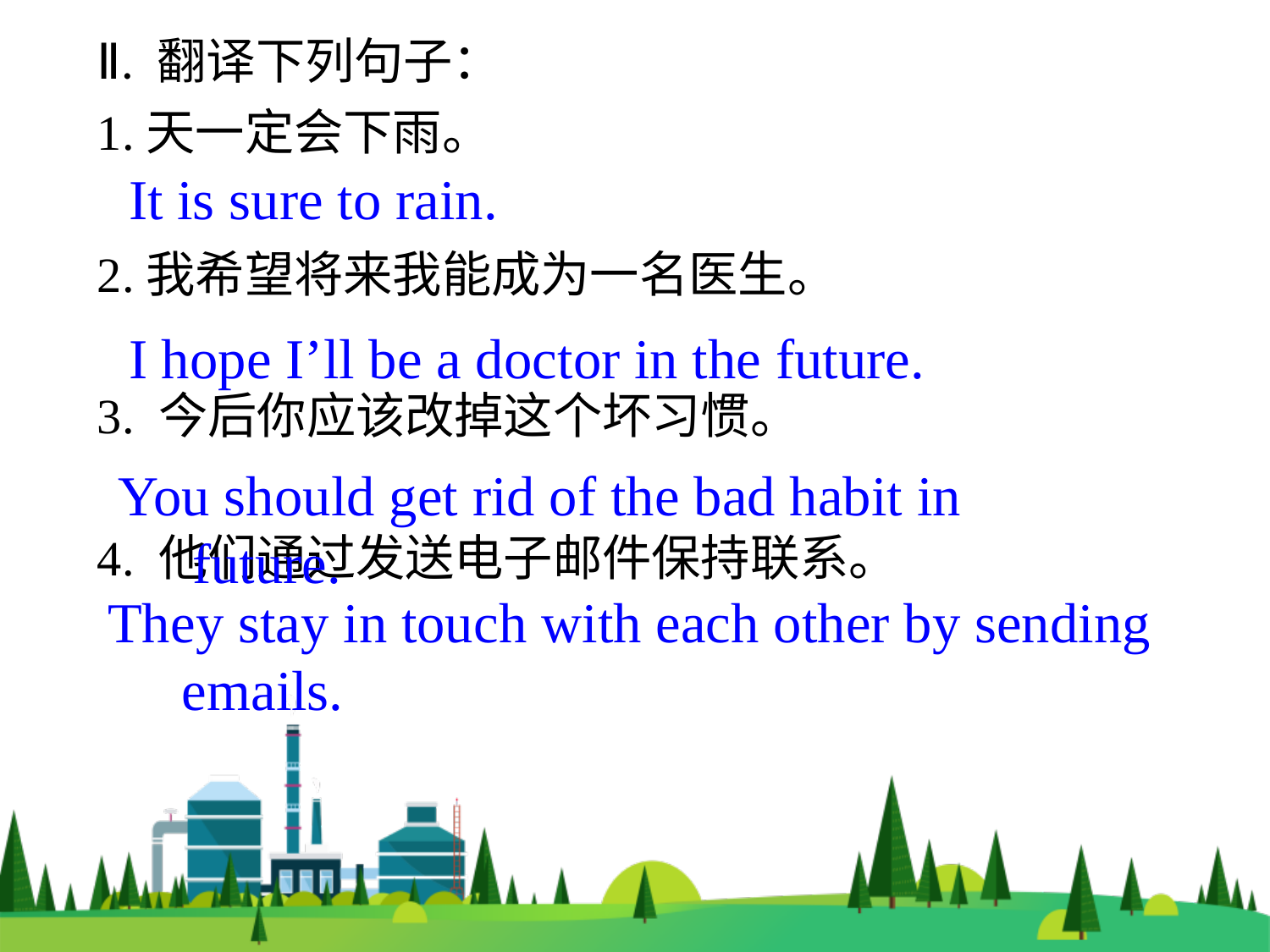

Ⅱ. 翻译下列句子：
1.天一定会下雨。

2.我希望将来我能成为一名医生。

3. 今后你应该改掉这个坏习惯。

4. 他们通过发送电子邮件保持联系。

It is sure to rain.
I hope I’ll be a doctor in the future.
You should get rid of the bad habit in future.
They stay in touch with each other by sending emails.